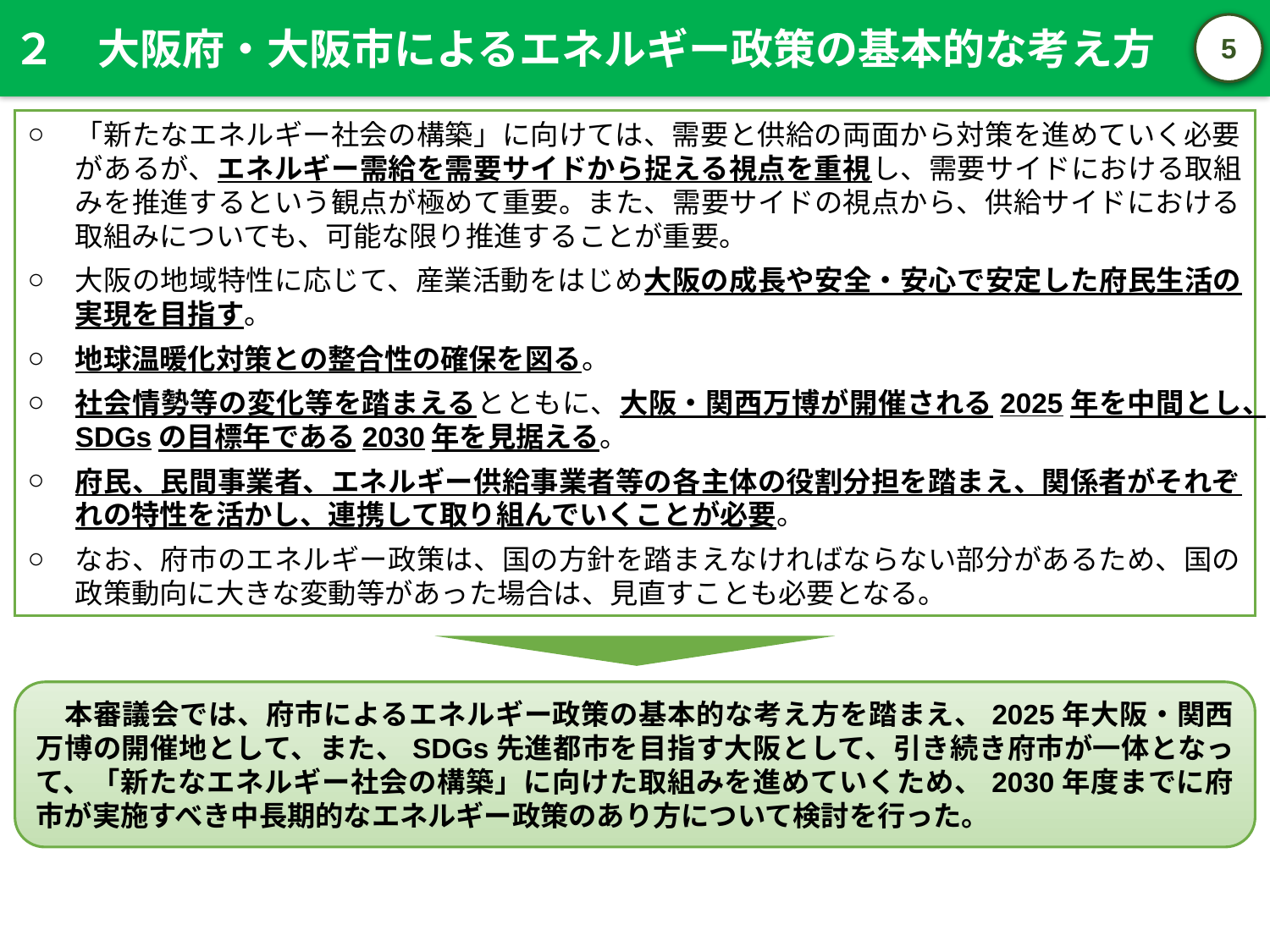

２　大阪府・大阪市によるエネルギー政策の基本的な考え方
5
「新たなエネルギー社会の構築」に向けては、需要と供給の両面から対策を進めていく必要があるが、エネルギー需給を需要サイドから捉える視点を重視し、需要サイドにおける取組みを推進するという観点が極めて重要。また、需要サイドの視点から、供給サイドにおける取組みについても、可能な限り推進することが重要。
大阪の地域特性に応じて、産業活動をはじめ大阪の成長や安全・安心で安定した府民生活の実現を目指す。
地球温暖化対策との整合性の確保を図る。
社会情勢等の変化等を踏まえるとともに、大阪・関西万博が開催される2025年を中間とし、SDGsの目標年である2030年を見据える。
府民、民間事業者、エネルギー供給事業者等の各主体の役割分担を踏まえ、関係者がそれぞれの特性を活かし、連携して取り組んでいくことが必要。
なお、府市のエネルギー政策は、国の方針を踏まえなければならない部分があるため、国の政策動向に大きな変動等があった場合は、見直すことも必要となる。

　本審議会では、府市によるエネルギー政策の基本的な考え方を踏まえ、2025年大阪・関西万博の開催地として、また、SDGs先進都市を目指す大阪として、引き続き府市が一体となって、「新たなエネルギー社会の構築」に向けた取組みを進めていくため、2030年度までに府市が実施すべき中長期的なエネルギー政策のあり方について検討を行った。